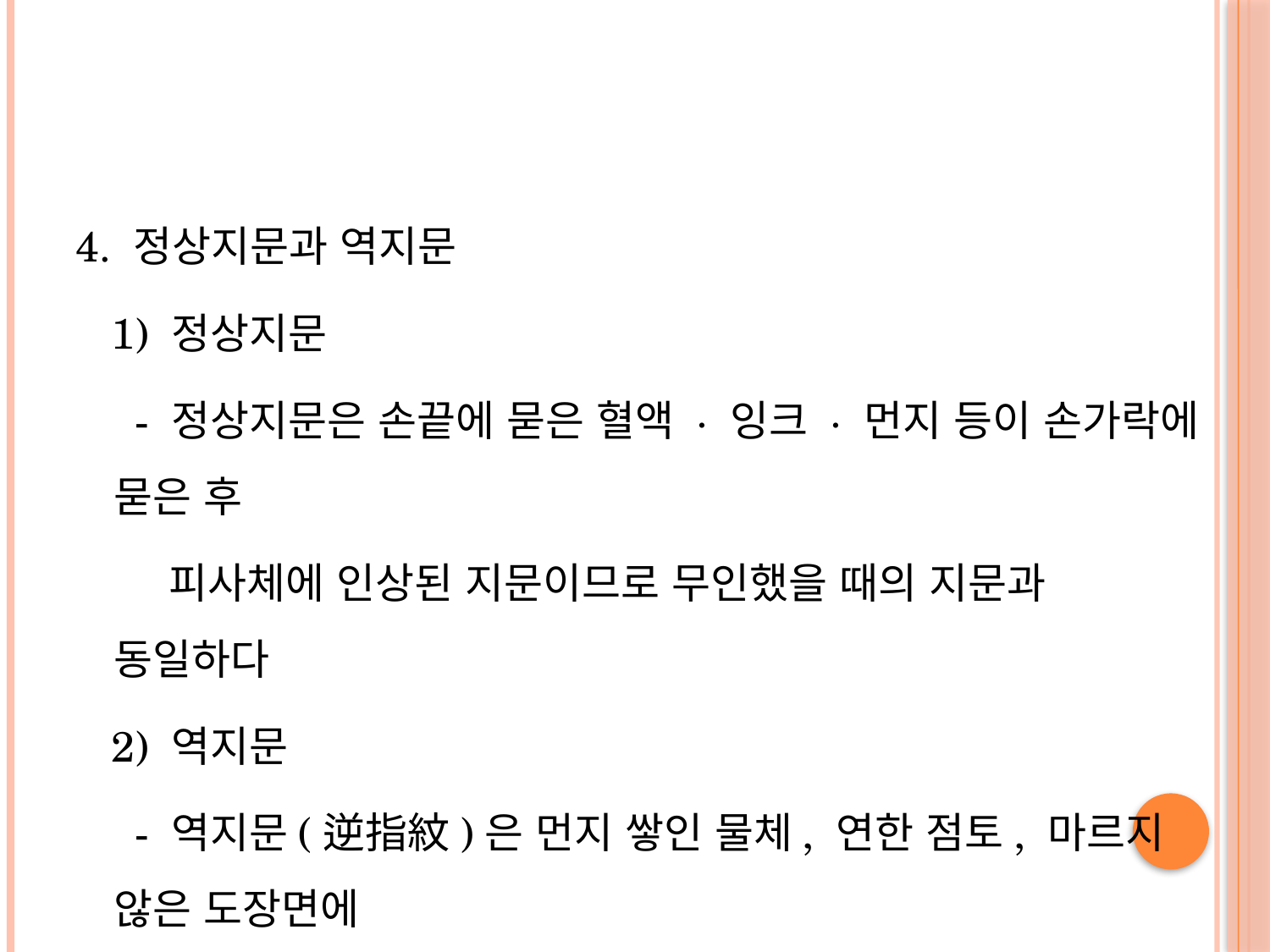

#
4. 정상지문과 역지문
   1) 정상지문
     - 정상지문은 손끝에 묻은 혈액 · 잉크 · 먼지 등이 손가락에 묻은 후
       피사체에 인상된 지문이므로 무인했을 때의 지문과 동일하다
   2) 역지문
     - 역지문(逆指紋)은 먼지 쌓인 물체, 연한 점토, 마르지 않은 도장면에
       인상된 지문을 가르키는 것으로 이 경우 선의 고랑과 이랑이 반대로
       현출된다